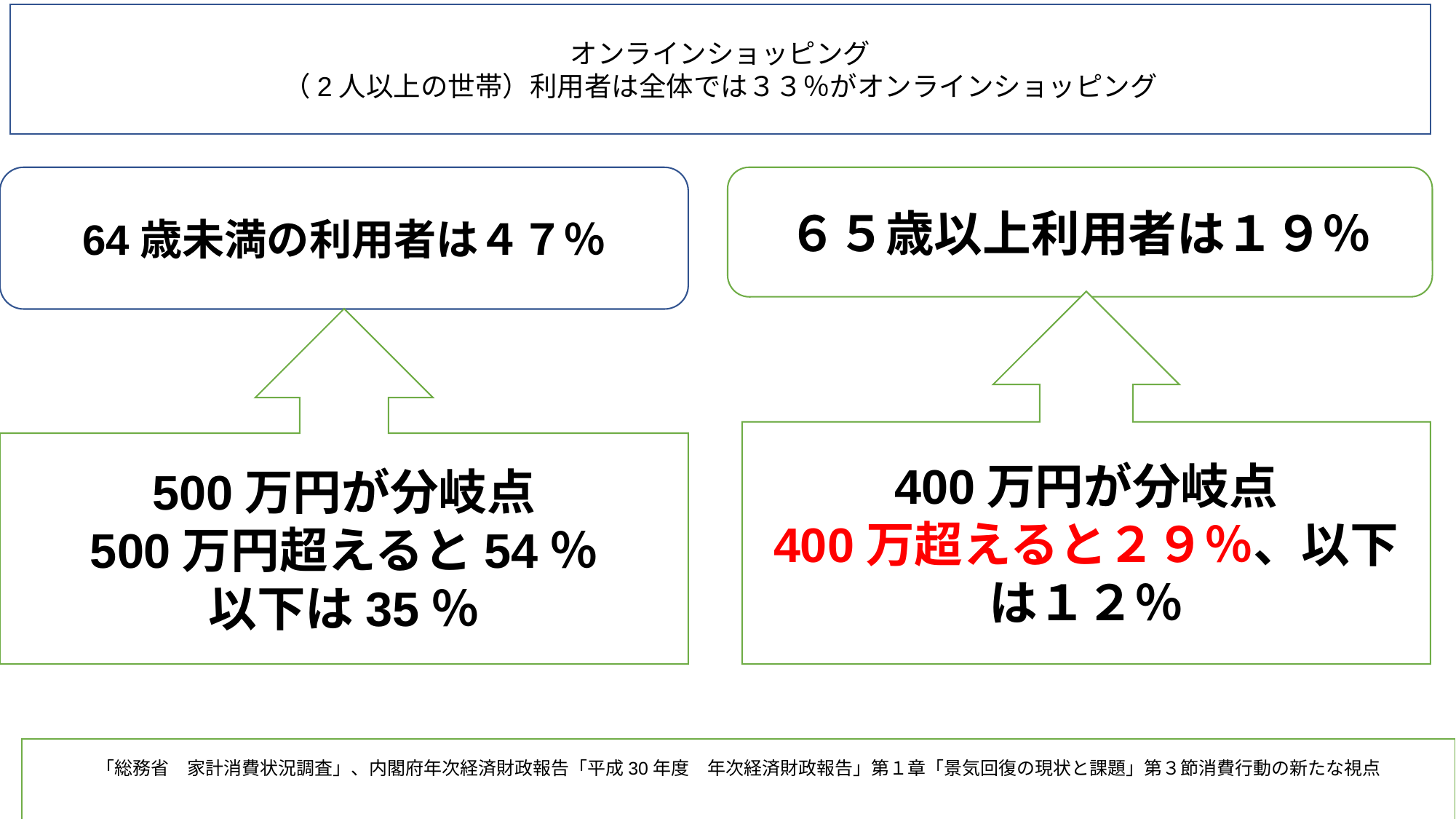

オンラインショッピング
（2人以上の世帯）利用者は全体では３３％がオンラインショッピング
64歳未満の利用者は４７％
６５歳以上利用者は１９％
400万円が分岐点
400万超えると２９％、以下は１２％
500万円が分岐点
500万円超えると54％
以下は35％
「総務省　家計消費状況調査」、内閣府年次経済財政報告「平成30年度　年次経済財政報告」第１章「景気回復の現状と課題」第３節消費行動の新たな視点